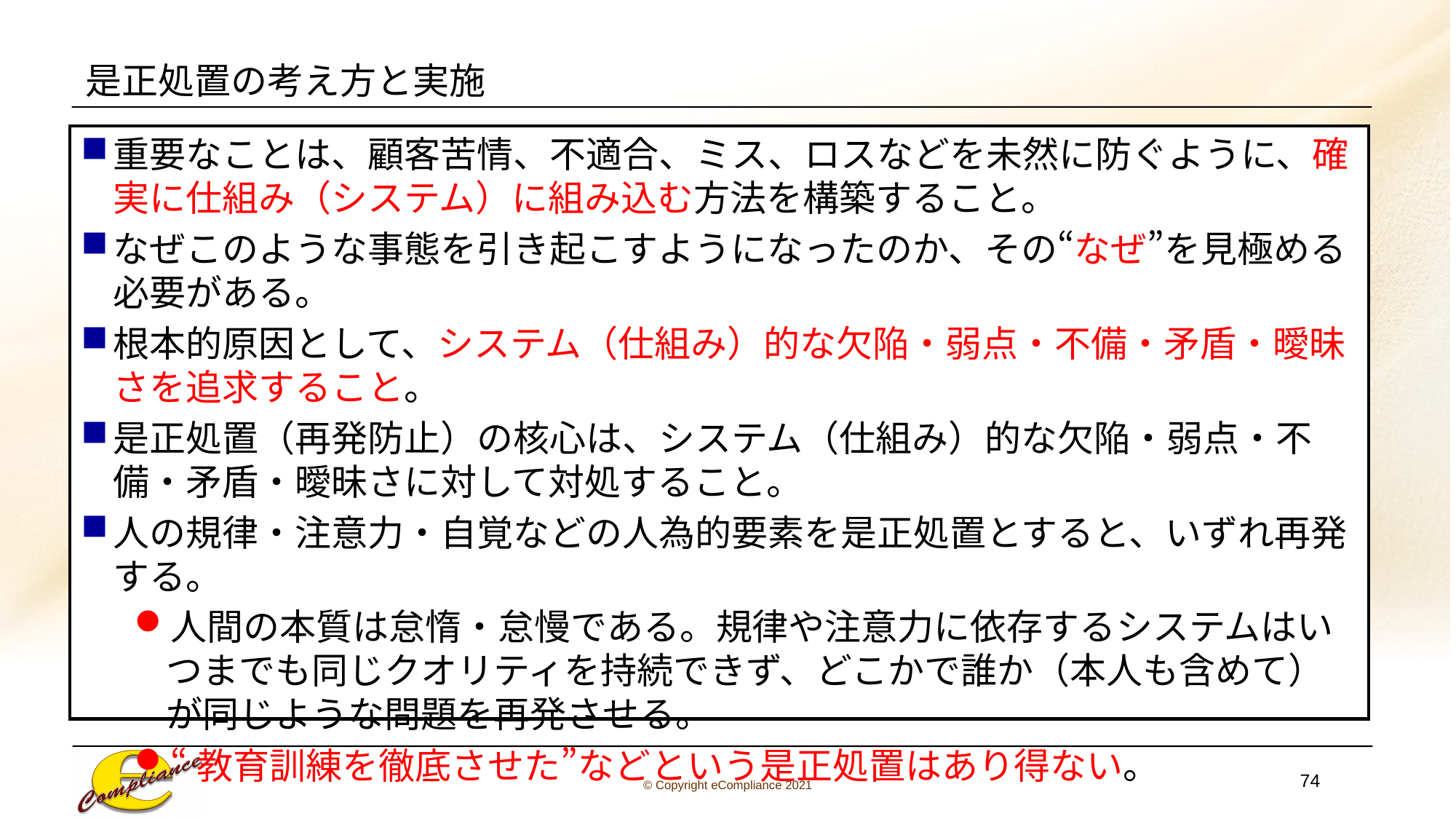

# 是正処置の考え方と実施
重要なことは、顧客苦情、不適合、ミス、ロスなどを未然に防ぐように、確実に仕組み（システム）に組み込む方法を構築すること。
なぜこのような事態を引き起こすようになったのか、その“なぜ”を見極める必要がある。
根本的原因として、システム（仕組み）的な欠陥・弱点・不備・矛盾・曖昧さを追求すること。
是正処置（再発防止）の核心は、システム（仕組み）的な欠陥・弱点・不備・矛盾・曖昧さに対して対処すること。
人の規律・注意力・自覚などの人為的要素を是正処置とすると、いずれ再発する。
人間の本質は怠惰・怠慢である。規律や注意力に依存するシステムはいつまでも同じクオリティを持続できず、どこかで誰か（本人も含めて）が同じような問題を再発させる。
“教育訓練を徹底させた”などという是正処置はあり得ない。